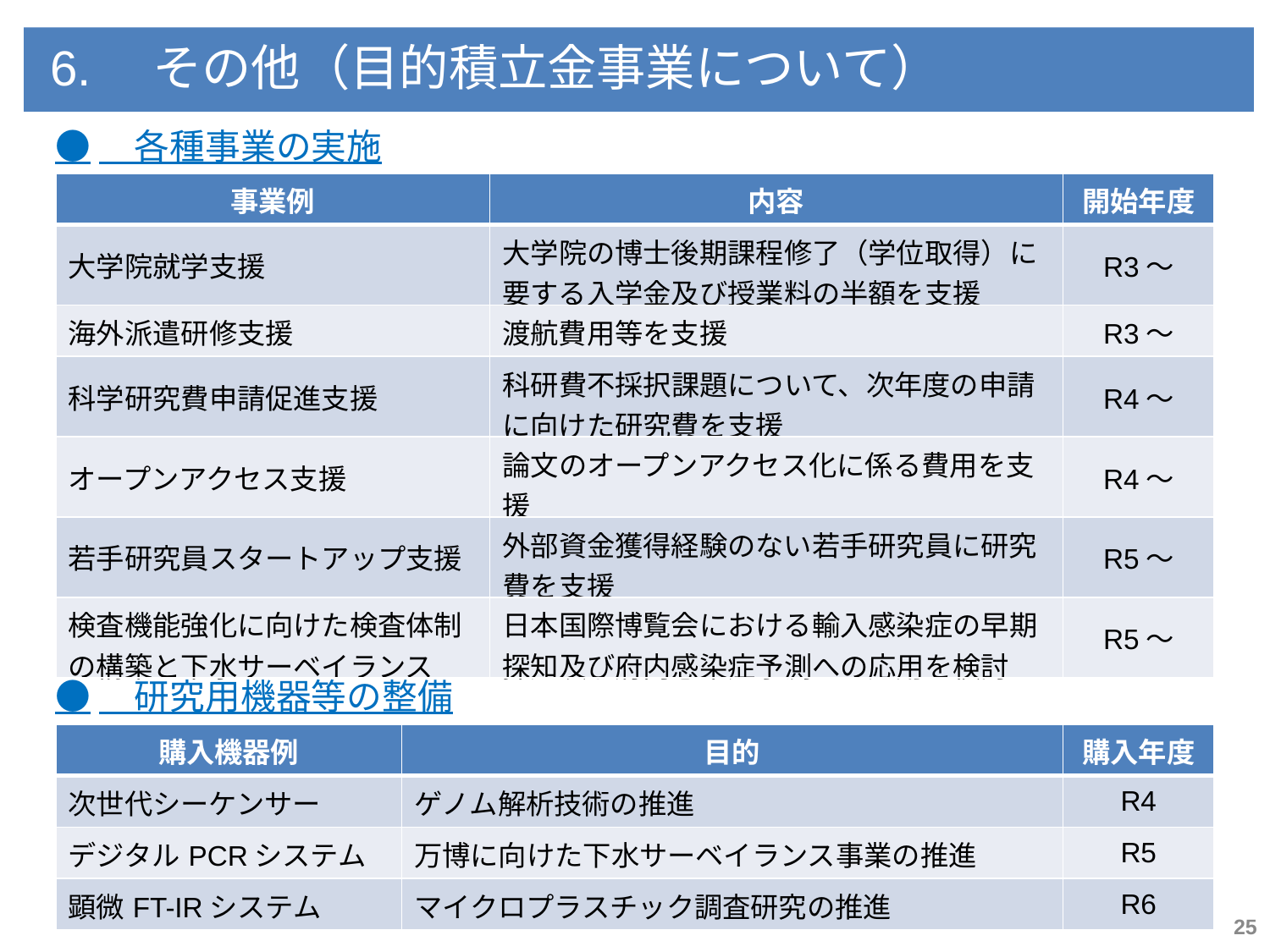

6.　その他（目的積立金事業について）
●　各種事業の実施

●　研究用機器等の整備

| 事業例 | 内容 | 開始年度 |
| --- | --- | --- |
| 大学院就学支援 | 大学院の博士後期課程修了（学位取得）に 要する入学金及び授業料の半額を支援 | R3〜 |
| 海外派遣研修支援 | 渡航費用等を支援 | R3〜 |
| 科学研究費申請促進支援 | 科研費不採択課題について、次年度の申請に向けた研究費を支援 | R4〜 |
| オープンアクセス支援 | 論文のオープンアクセス化に係る費用を支援 | R4〜 |
| 若手研究員スタートアップ支援 | 外部資金獲得経験のない若手研究員に研究費を支援 | R5〜 |
| 検査機能強化に向けた検査体制の構築と下水サーベイランス | 日本国際博覧会における輸入感染症の早期探知及び府内感染症予測への応用を検討 | R5〜 |
| 購入機器例 | 目的 | 購入年度 |
| --- | --- | --- |
| 次世代シーケンサー | ゲノム解析技術の推進 | R4 |
| デジタルPCRシステム | 万博に向けた下水サーベイランス事業の推進 | R5 |
| 顕微FT-IRシステム | マイクロプラスチック調査研究の推進 | R6 |
25